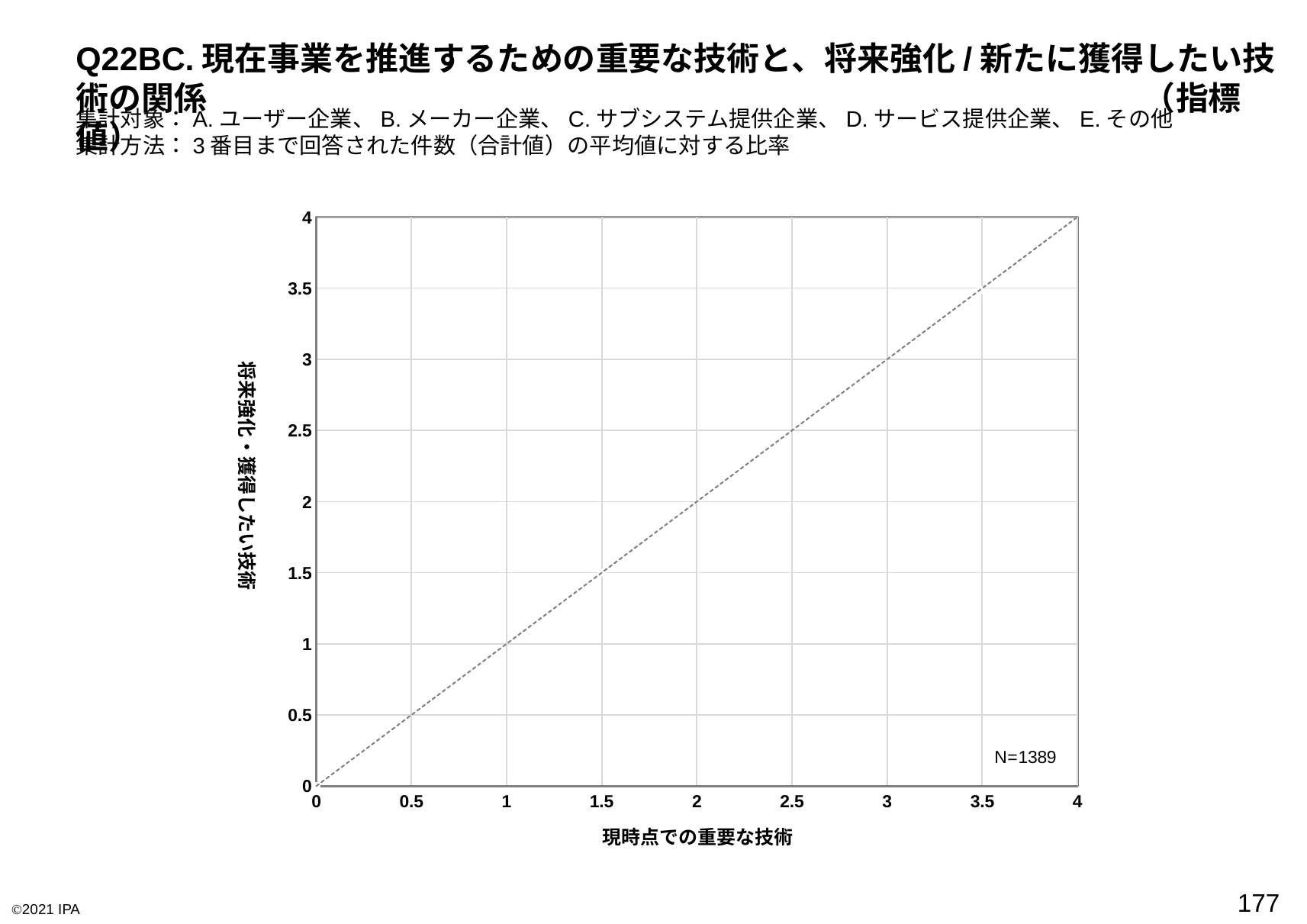

Q22BC.現在事業を推進するための重要な技術と、将来強化/新たに獲得したい技術の関係								     （指標値）
集計対象：A.ユーザー企業、B.メーカー企業、C.サブシステム提供企業、D.サービス提供企業、E.その他
集計方法：3番目まで回答された件数（合計値）の平均値に対する比率

### Chart

| Category | デバイス |  |
|---|---|---|